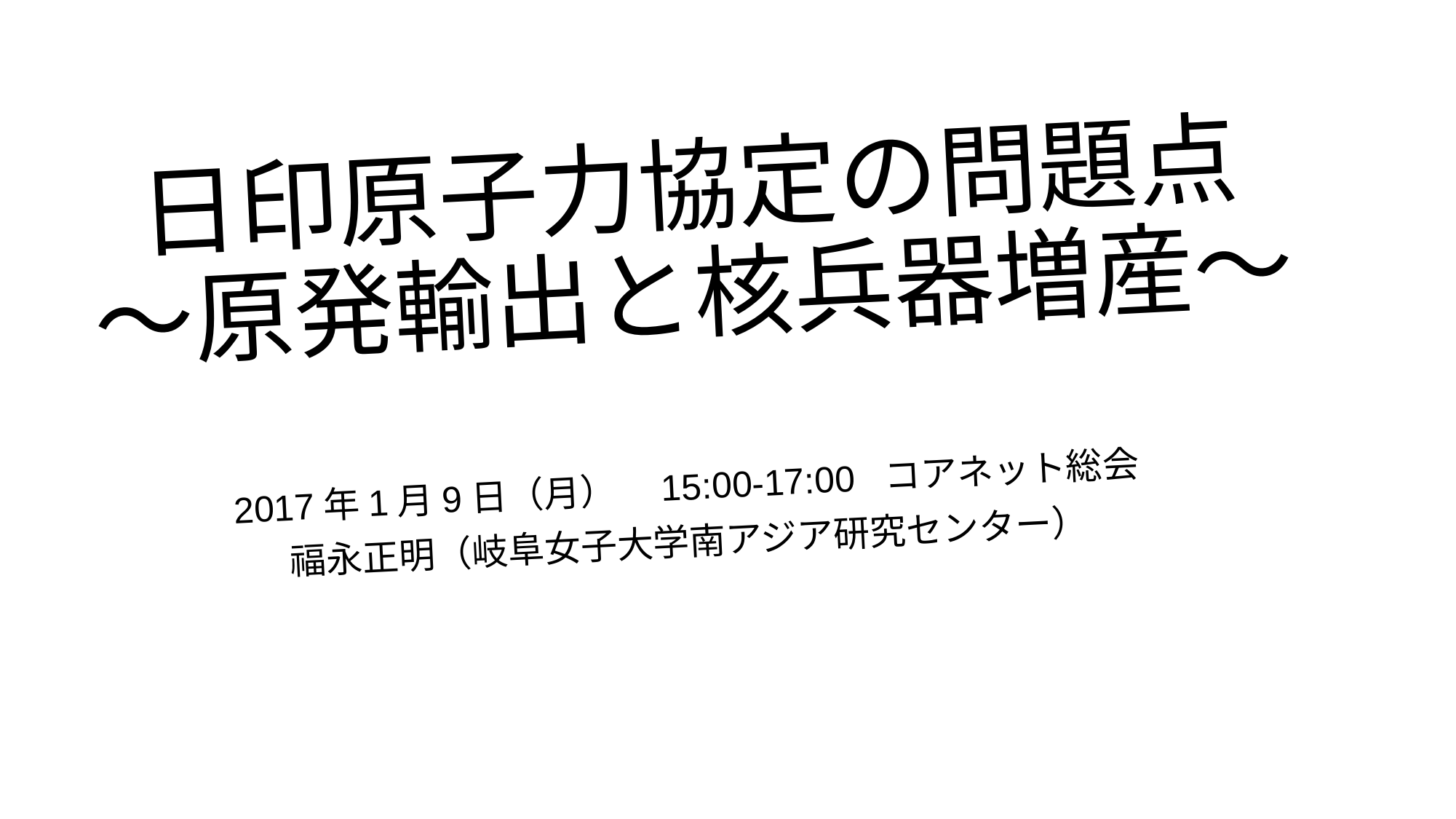

# 日印原子力協定の問題点 ～原発輸出と核兵器増産～
2017年1月9日（月）　15:00-17:00  コアネット総会
福永正明（岐阜女子大学南アジア研究センター）